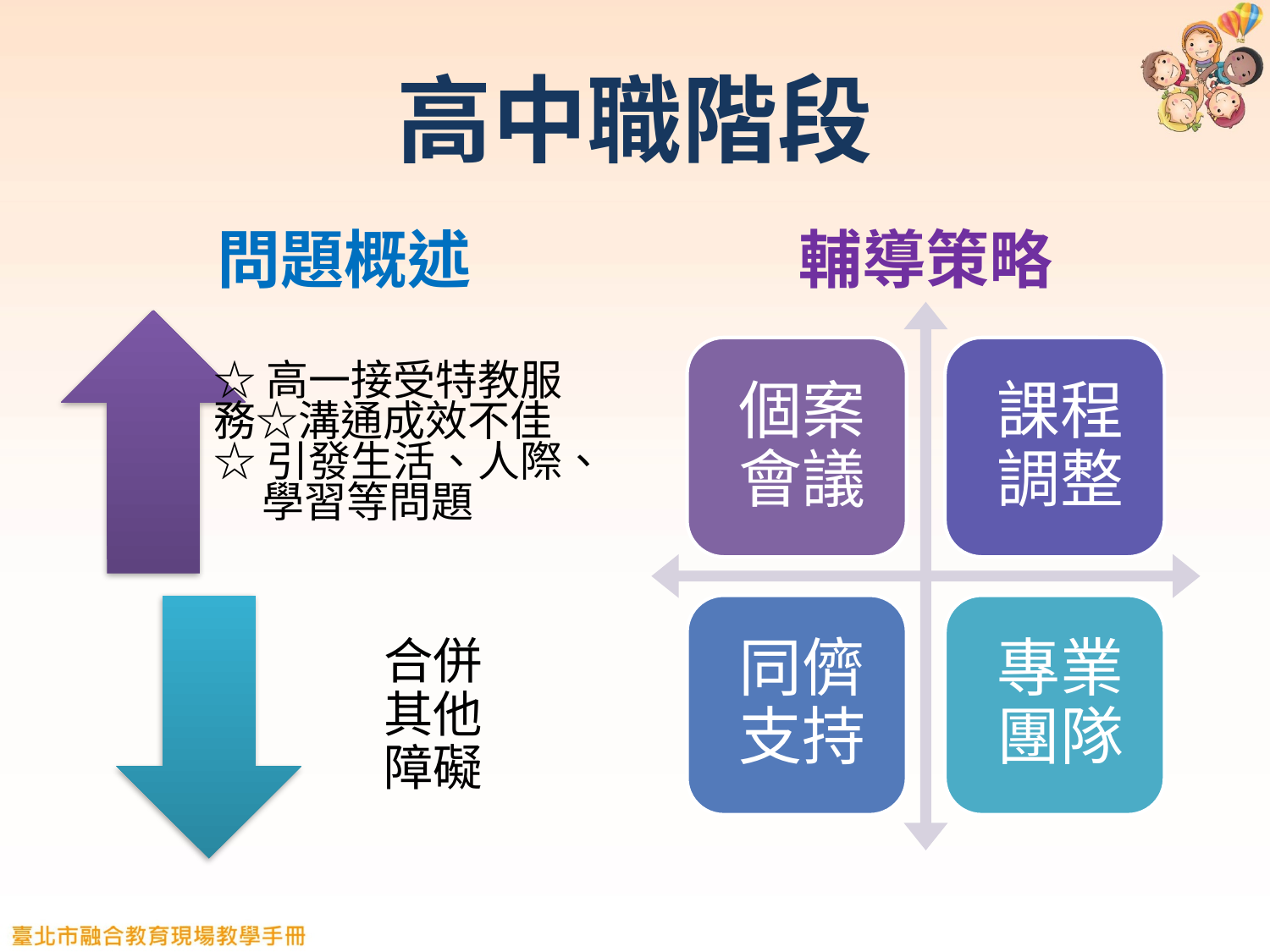

# 高中職階段
問題概述
輔導策略
☆高一接受特教服務☆溝通成效不佳
☆引發生活、人際、
    學習等問題
合併
其他
障礙
個案會議
課程調整
同儕支持
專業團隊